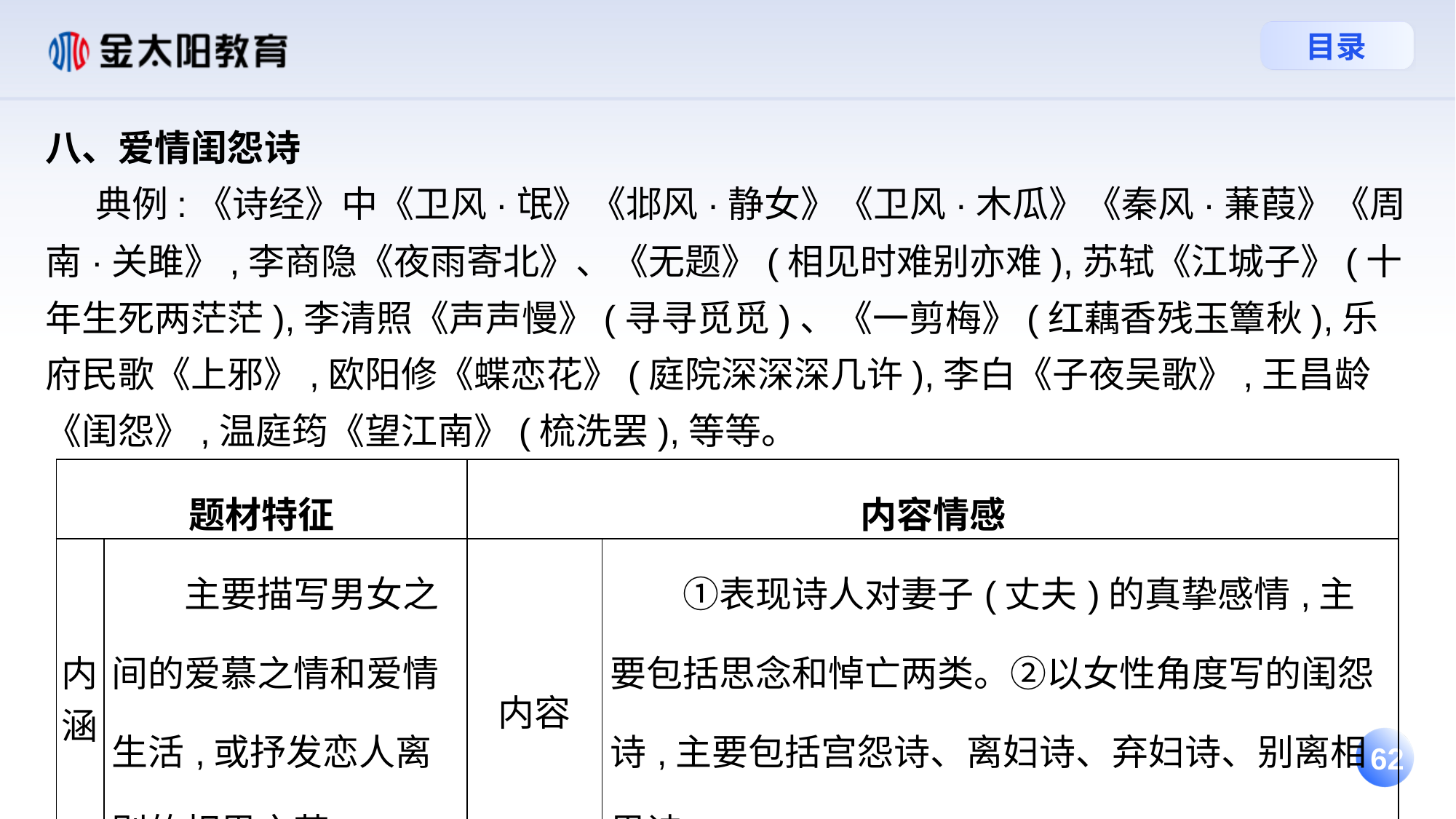

八、爱情闺怨诗
     典例:《诗经》中《卫风·氓》《邶风·静女》《卫风·木瓜》《秦风·蒹葭》《周南·关雎》,李商隐《夜雨寄北》、《无题》(相见时难别亦难),苏轼《江城子》(十年生死两茫茫),李清照《声声慢》(寻寻觅觅)、《一剪梅》(红藕香残玉簟秋),乐府民歌《上邪》,欧阳修《蝶恋花》(庭院深深深几许),李白《子夜吴歌》,王昌龄《闺怨》,温庭筠《望江南》(梳洗罢),等等。
| 题材特征 |  | 内容情感 |  |
| --- | --- | --- | --- |
| 内涵 | 主要描写男女之间的爱慕之情和爱情生活,或抒发恋人离别的相思之苦。 | 内容 | ①表现诗人对妻子(丈夫)的真挚感情,主要包括思念和悼亡两类。②以女性角度写的闺怨诗,主要包括宫怨诗、离妇诗、弃妇诗、别离相思诗。 |